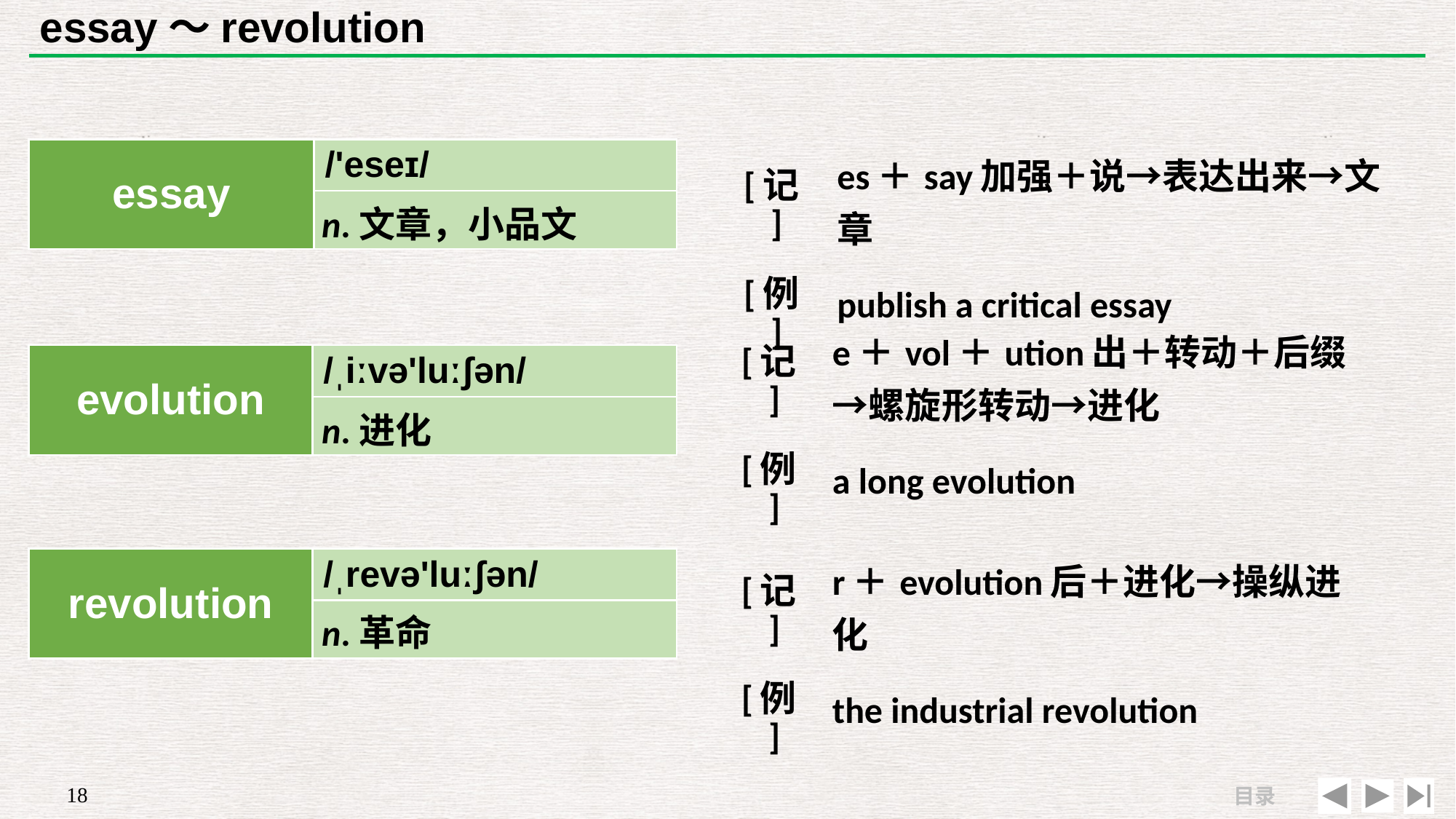

# essay～revolution

| essay | /'eseɪ/ |
| --- | --- |
|  |  |
| [记] | es＋say加强＋说→表达出来→文章 |
| --- | --- |
| [例] | publish a critical essay |
n.文章，小品文
| [记] | e＋vol＋ution出＋转动＋后缀→螺旋形转动→进化 |
| --- | --- |
| [例] | a long evolution |
| evolution | /ˌiːvə'luːʃən/ |
| --- | --- |
|  |  |
n.进化
| [记] | r＋evolution后＋进化→操纵进化 |
| --- | --- |
| [例] | the industrial revolution |
| revolution | /ˌrevə'luːʃən/ |
| --- | --- |
|  |  |
n.革命